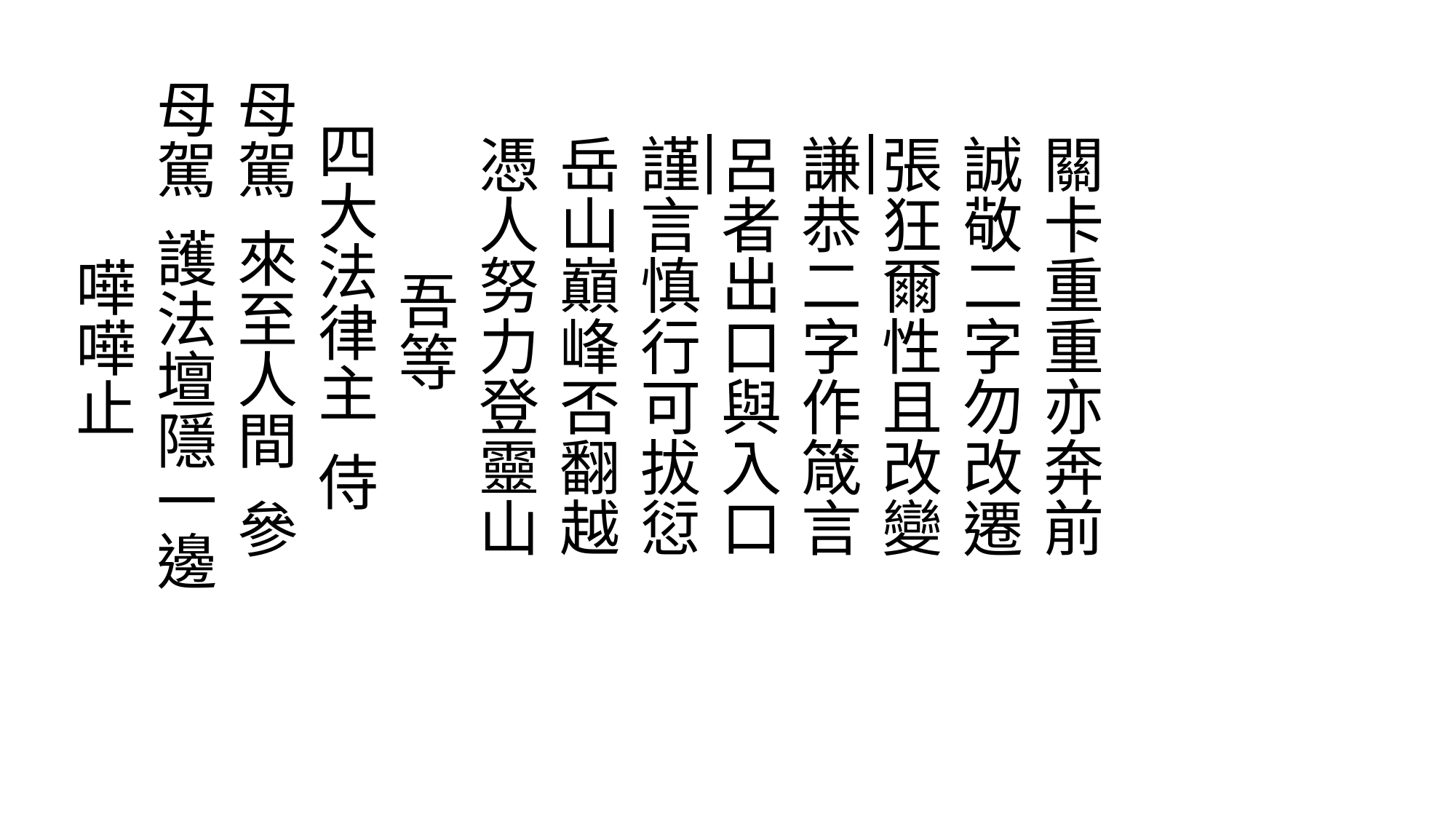

關卡重重亦奔前
   誠敬二字勿改遷
   張狂爾性且改變
   謙恭二字作箴言
   呂者出口與入口
   謹言慎行可拔愆
   岳山巔峰否翻越
   憑人努力登靈山
             吾等
  四大法律主  侍
母駕  來至人間  參
母駕  護法壇隱一邊
            嘩嘩止